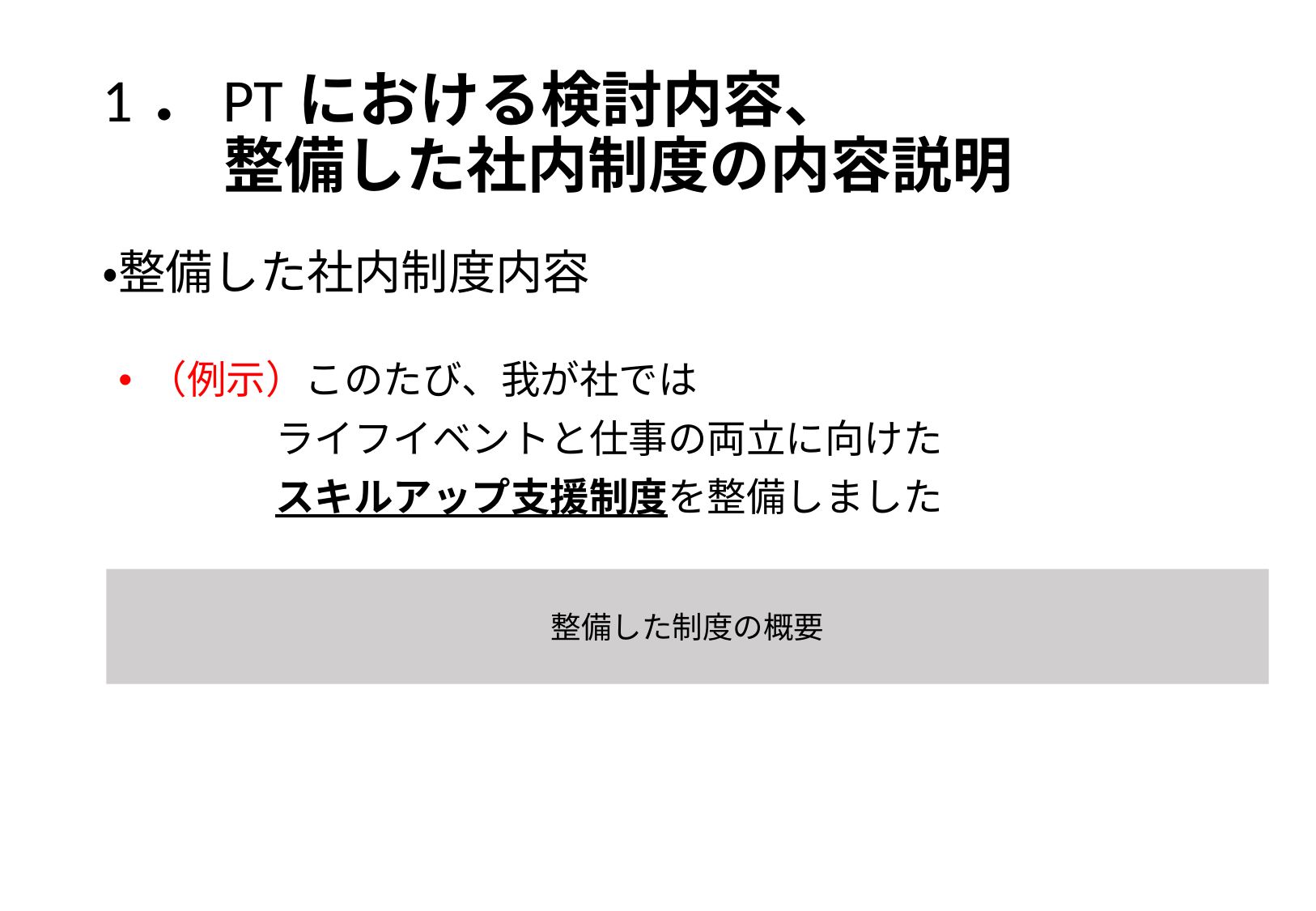

# 1．PTにおける検討内容、 　　整備した社内制度の内容説明
・整備した社内制度内容
（例示）このたび、我が社では
　　　　ライフイベントと仕事の両立に向けた
　　　　スキルアップ支援制度を整備しました

整備した制度の概要